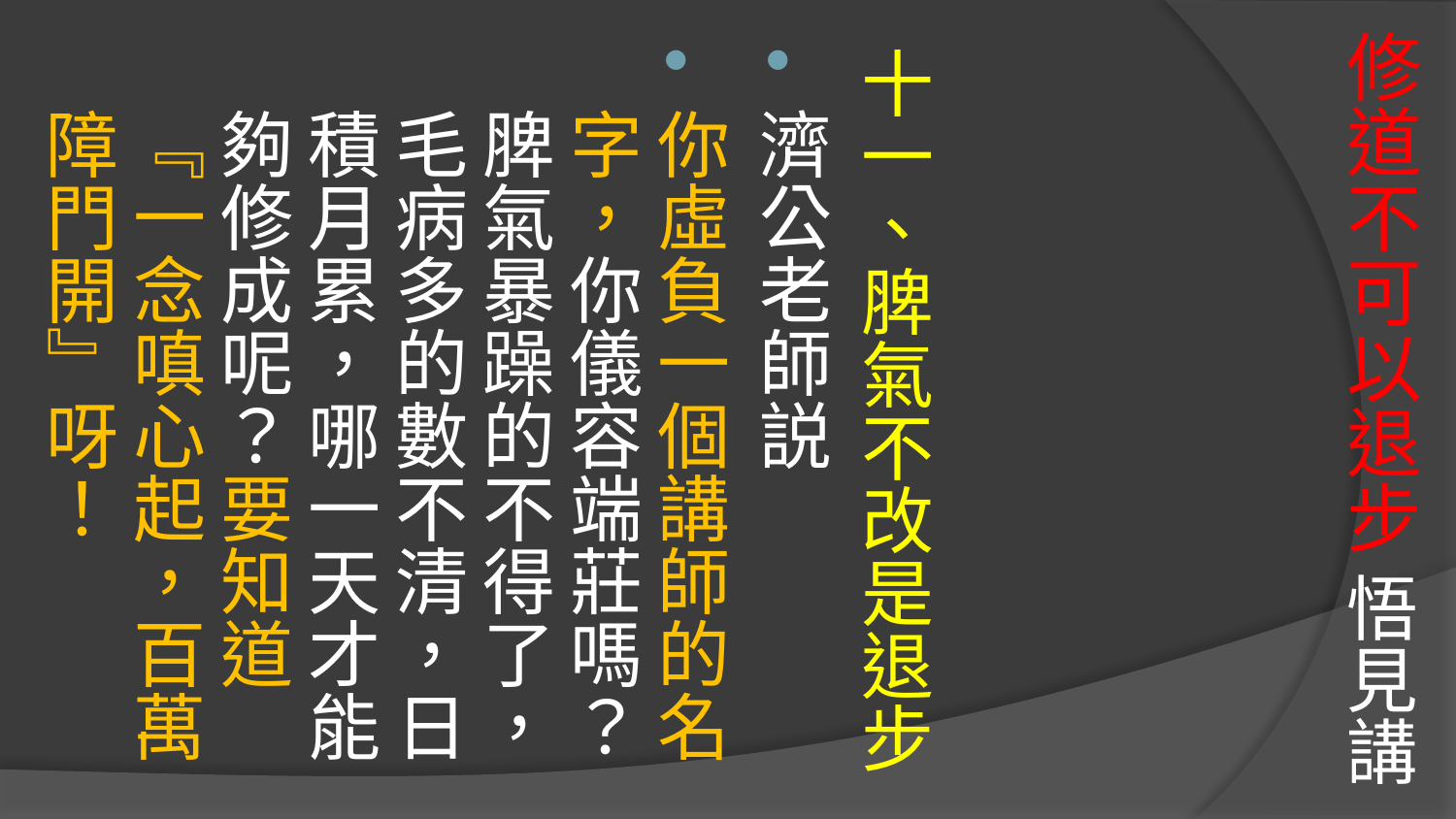

# 修道不可以退步 悟見講
十一、脾氣不改是退步
濟公老師説
你虛負一個講師的名字，你儀容端莊嗎？脾氣暴躁的不得了，毛病多的數不清，日積月累，哪一天才能夠修成呢？要知道『一念嗔心起，百萬障門開』呀！